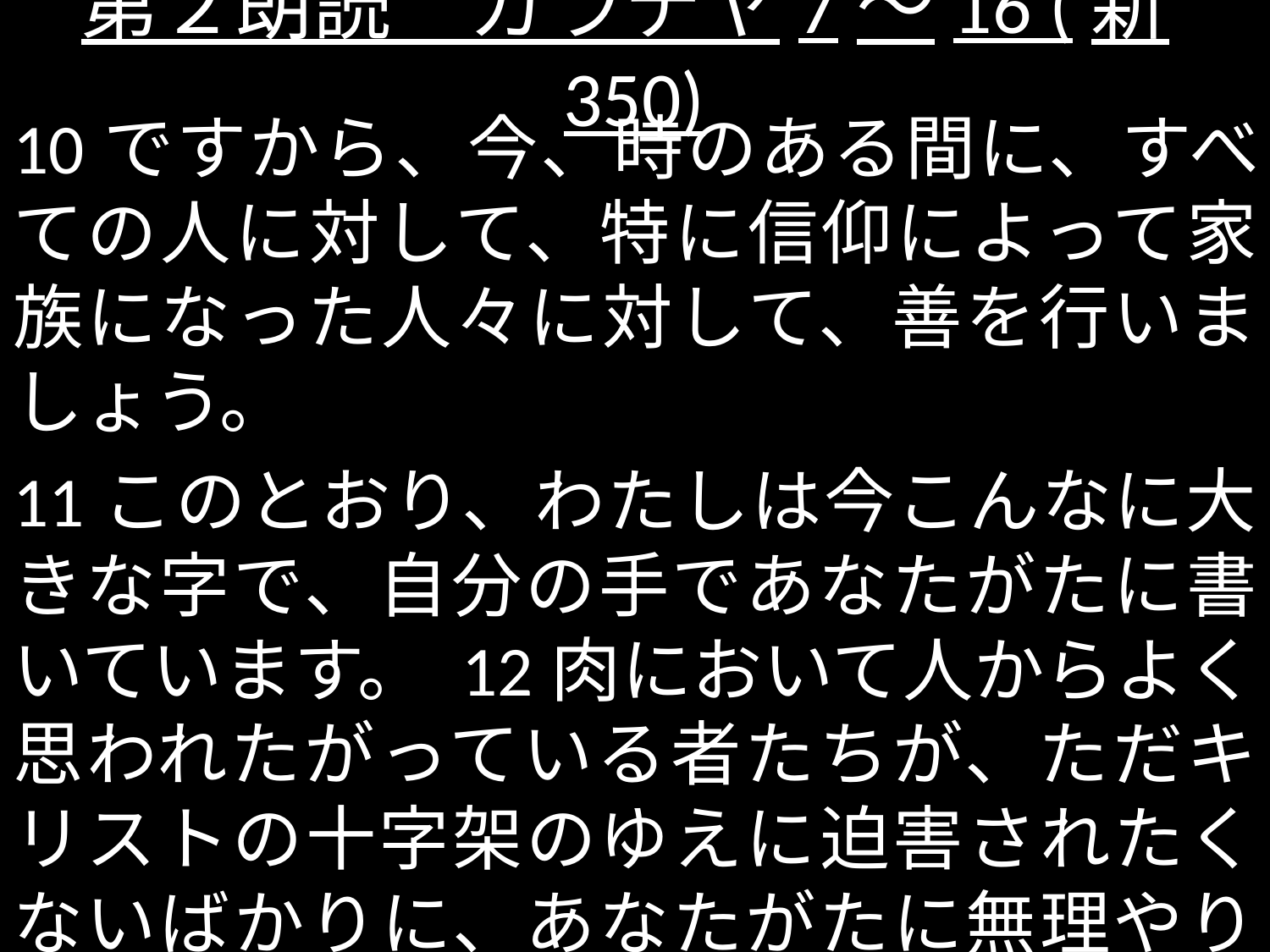

# 第２朗読　ガラテヤ7～16 (新350)
10ですから、今、時のある間に、すべての人に対して、特に信仰によって家族になった人々に対して、善を行いましょう。
11このとおり、わたしは今こんなに大きな字で、自分の手であなたがたに書いています。 12肉において人からよく思われたがっている者たちが、ただキリストの十字架のゆえに迫害されたくないばかりに、あなたがたに無理やり割礼を受けさせようとしています。